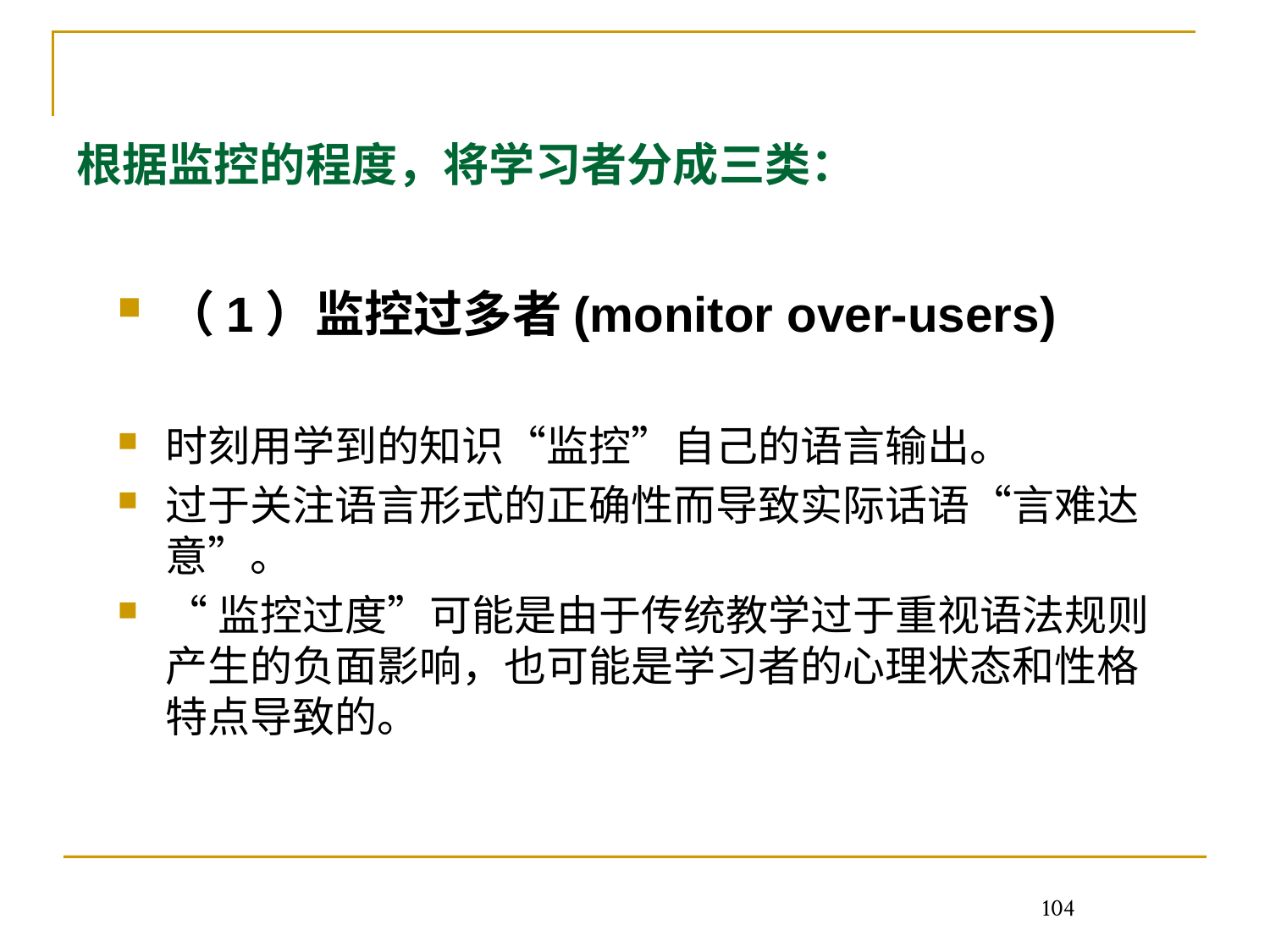

# 根据监控的程度，将学习者分成三类：
（1）监控过多者(monitor over-users)

时刻用学到的知识“监控”自己的语言输出。
过于关注语言形式的正确性而导致实际话语“言难达意”。
“监控过度”可能是由于传统教学过于重视语法规则产生的负面影响，也可能是学习者的心理状态和性格特点导致的。
104